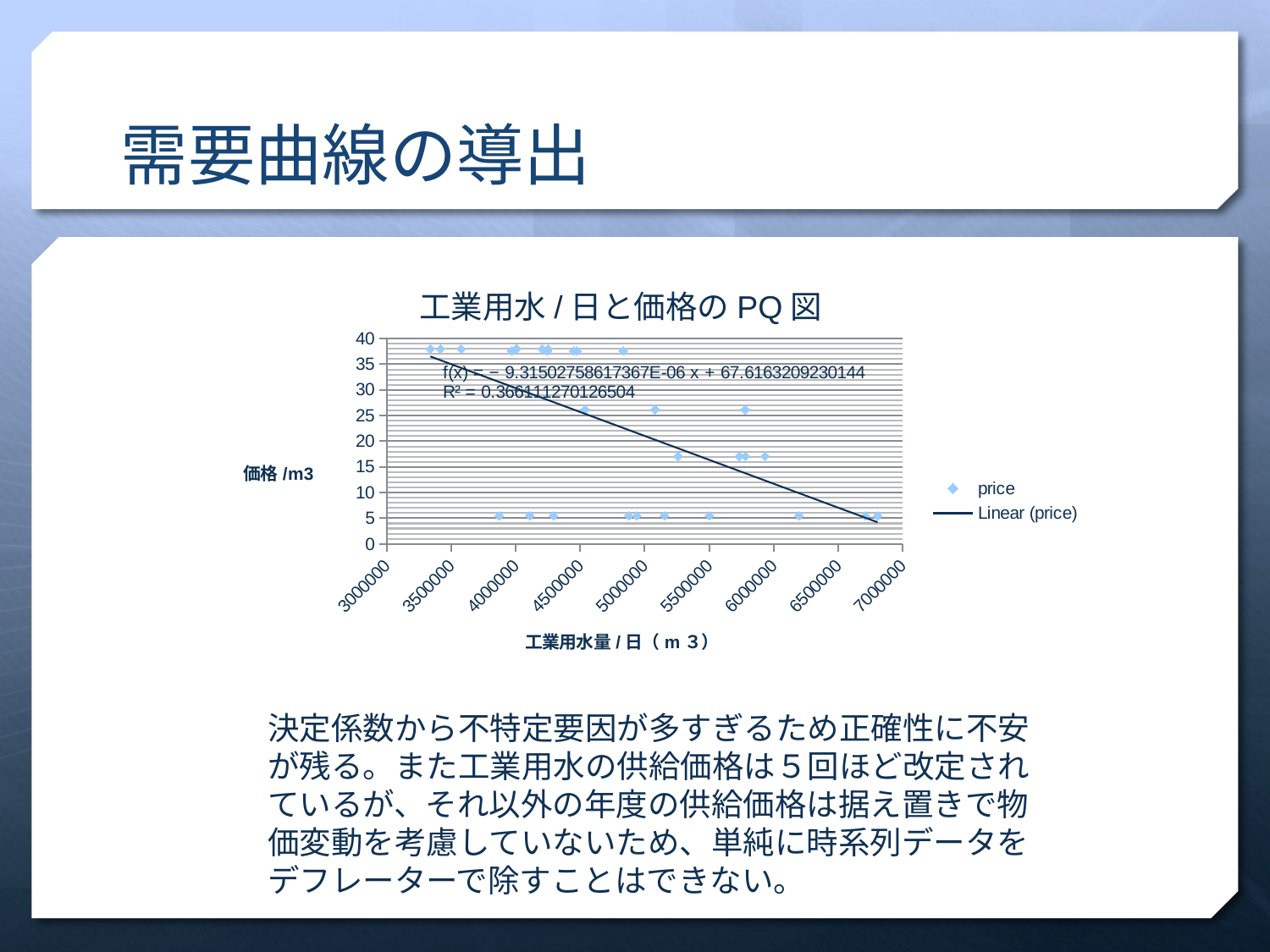

# 需要曲線の導出
工業用水/日と価格のPQ図

### Chart

| Category | price |
|---|---|
決定係数から不特定要因が多すぎるため正確性に不安が残る。また工業用水の供給価格は５回ほど改定されているが、それ以外の年度の供給価格は据え置きで物価変動を考慮していないため、単純に時系列データをデフレーターで除すことはできない。